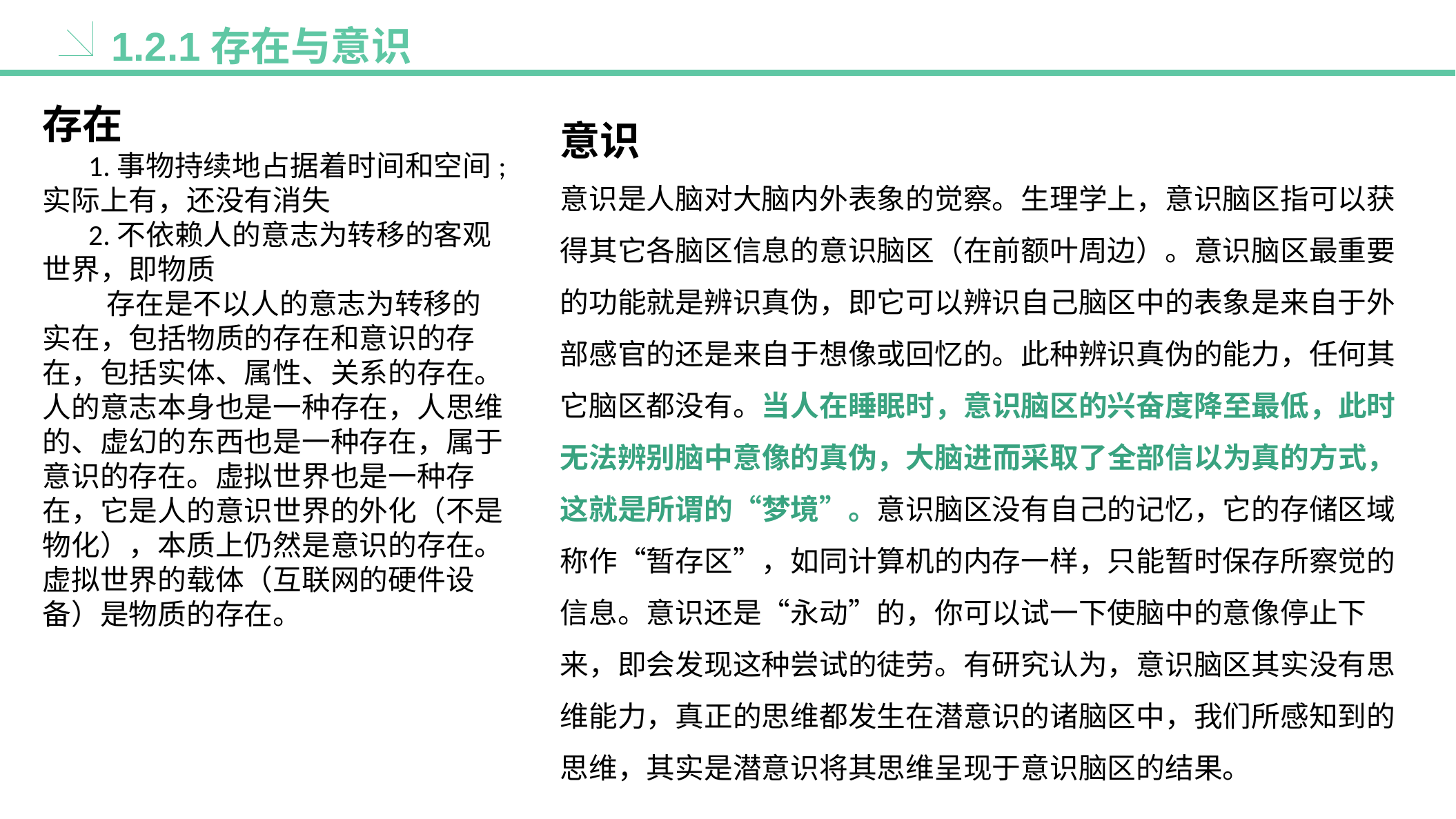

1.2.1存在与意识
意识
意识是人脑对大脑内外表象的觉察。生理学上，意识脑区指可以获得其它各脑区信息的意识脑区（在前额叶周边）。意识脑区最重要的功能就是辨识真伪，即它可以辨识自己脑区中的表象是来自于外部感官的还是来自于想像或回忆的。此种辨识真伪的能力，任何其它脑区都没有。当人在睡眠时，意识脑区的兴奋度降至最低，此时无法辨别脑中意像的真伪，大脑进而采取了全部信以为真的方式，这就是所谓的“梦境”。意识脑区没有自己的记忆，它的存储区域称作“暂存区”，如同计算机的内存一样，只能暂时保存所察觉的信息。意识还是“永动”的，你可以试一下使脑中的意像停止下来，即会发现这种尝试的徒劳。有研究认为，意识脑区其实没有思维能力，真正的思维都发生在潜意识的诸脑区中，我们所感知到的思维，其实是潜意识将其思维呈现于意识脑区的结果。
存在
       1.事物持续地占据着时间和空间;实际上有，还没有消失
       2.不依赖人的意志为转移的客观世界，即物质
         存在是不以人的意志为转移的实在，包括物质的存在和意识的存在，包括实体、属性、关系的存在。人的意志本身也是一种存在，人思维的、虚幻的东西也是一种存在，属于意识的存在。虚拟世界也是一种存在，它是人的意识世界的外化（不是物化），本质上仍然是意识的存在。虚拟世界的载体（互联网的硬件设备）是物质的存在。